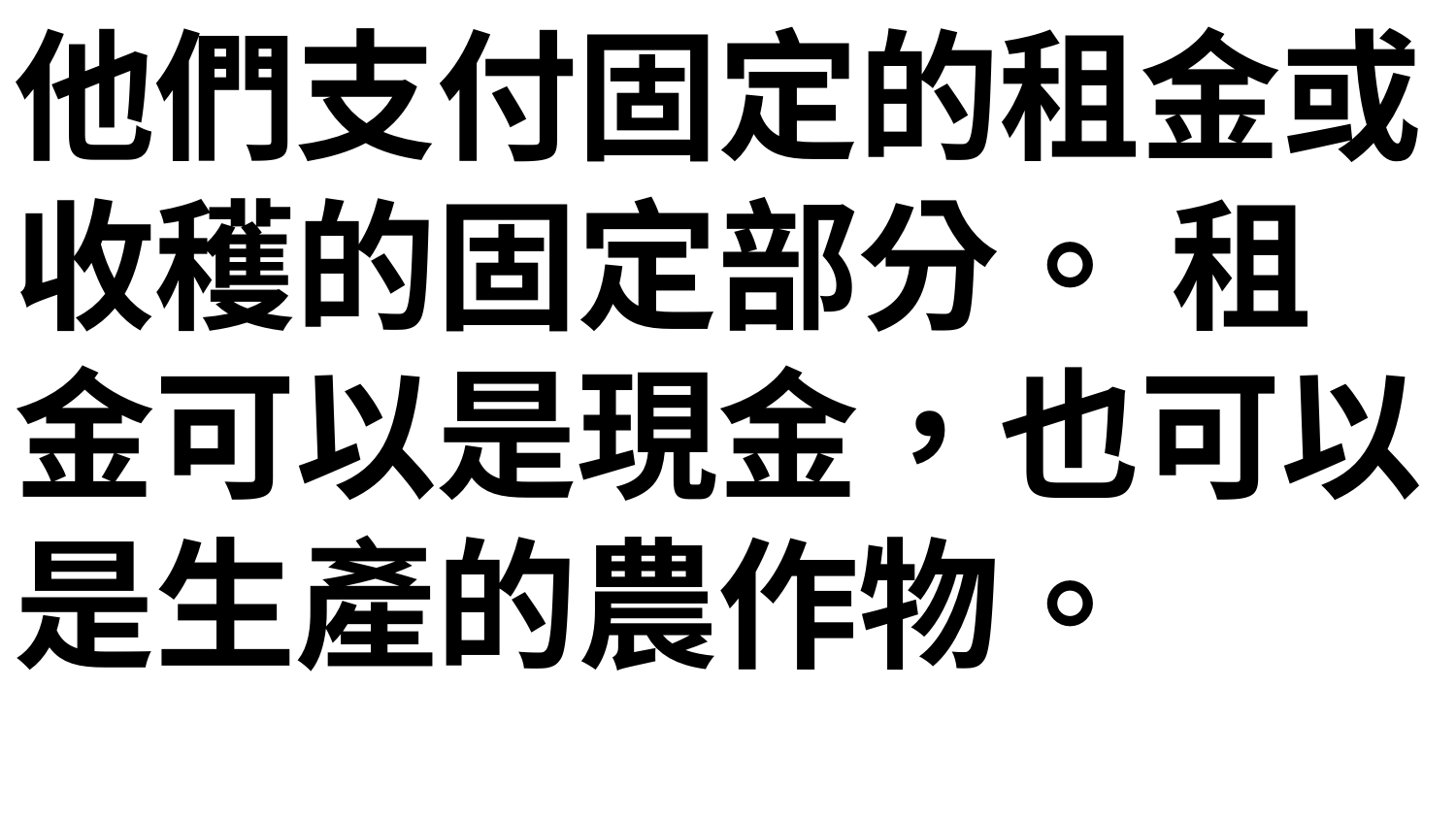

他們支付固定的租金或收穫的固定部分。 租金可以是現金，也可以是生產的農作物。